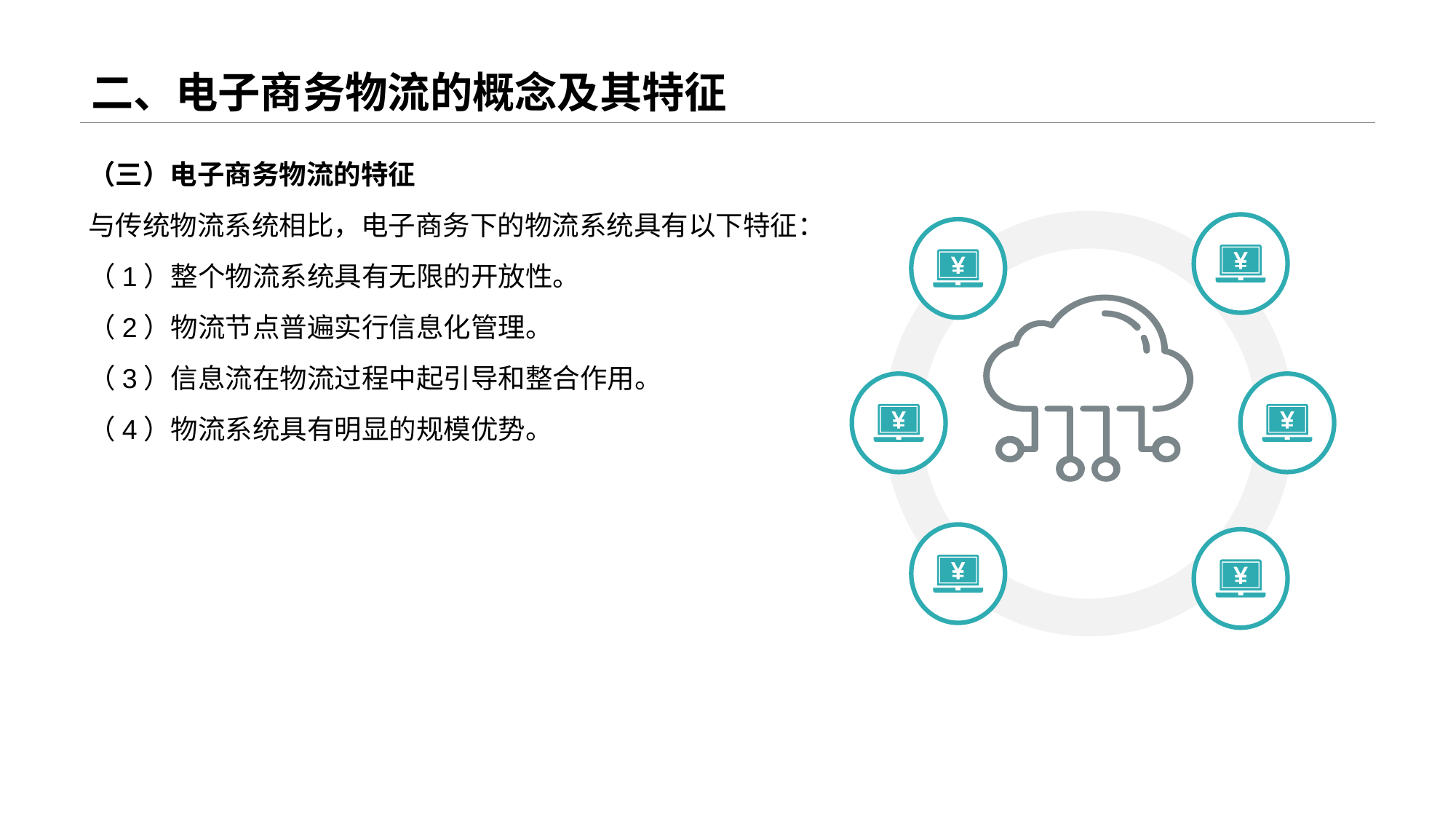

# 二、电子商务物流的概念及其特征
（三）电子商务物流的特征
与传统物流系统相比，电子商务下的物流系统具有以下特征：
（1）整个物流系统具有无限的开放性。
（2）物流节点普遍实行信息化管理。
（3）信息流在物流过程中起引导和整合作用。
（4）物流系统具有明显的规模优势。

7